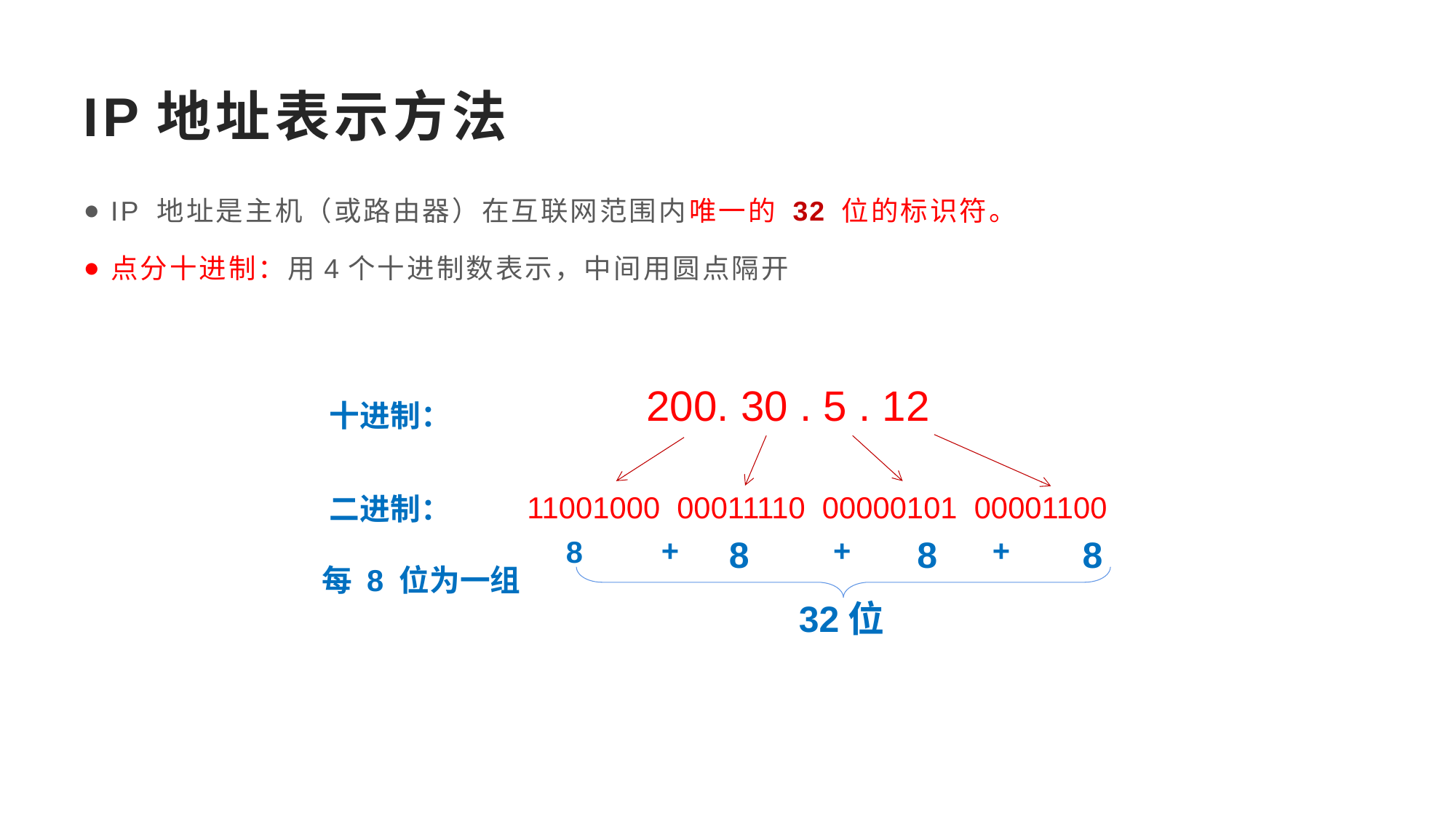

# IP地址表示方法
IP 地址是主机（或路由器）在互联网范围内唯一的 32 位的标识符。
点分十进制：用4个十进制数表示，中间用圆点隔开

十进制：

200. 30 . 5 . 12
+
8
+
8
+
8
8
32位
11001000  00011110  00000101  00001100
二进制：
每 8 位为一组